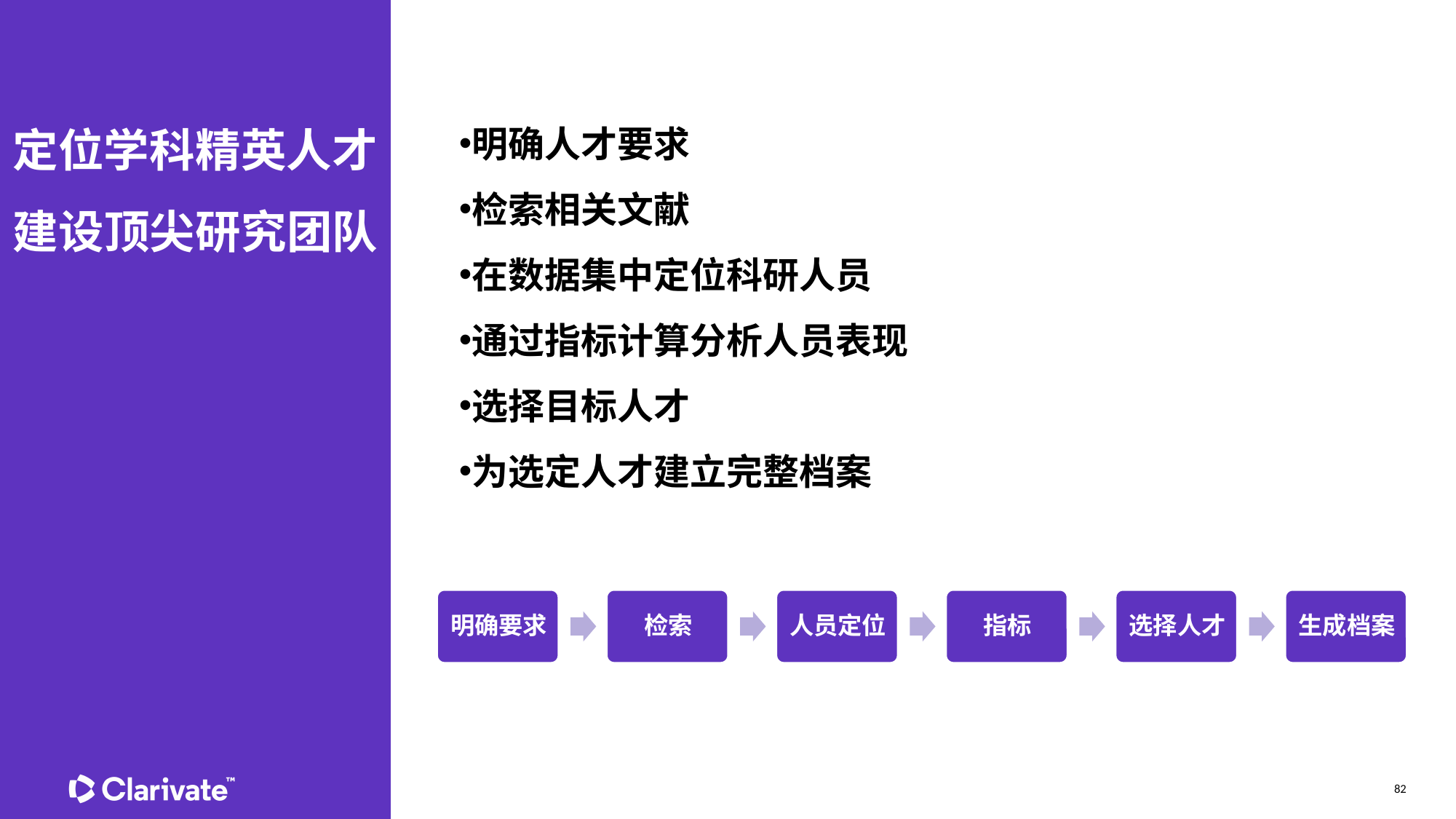

# 定位学科精英人才建设顶尖研究团队
明确人才要求
检索相关文献
在数据集中定位科研人员
通过指标计算分析人员表现
选择目标人才
为选定人才建立完整档案
明确要求

检索

人员定位

指标

选择人才

生成档案
82